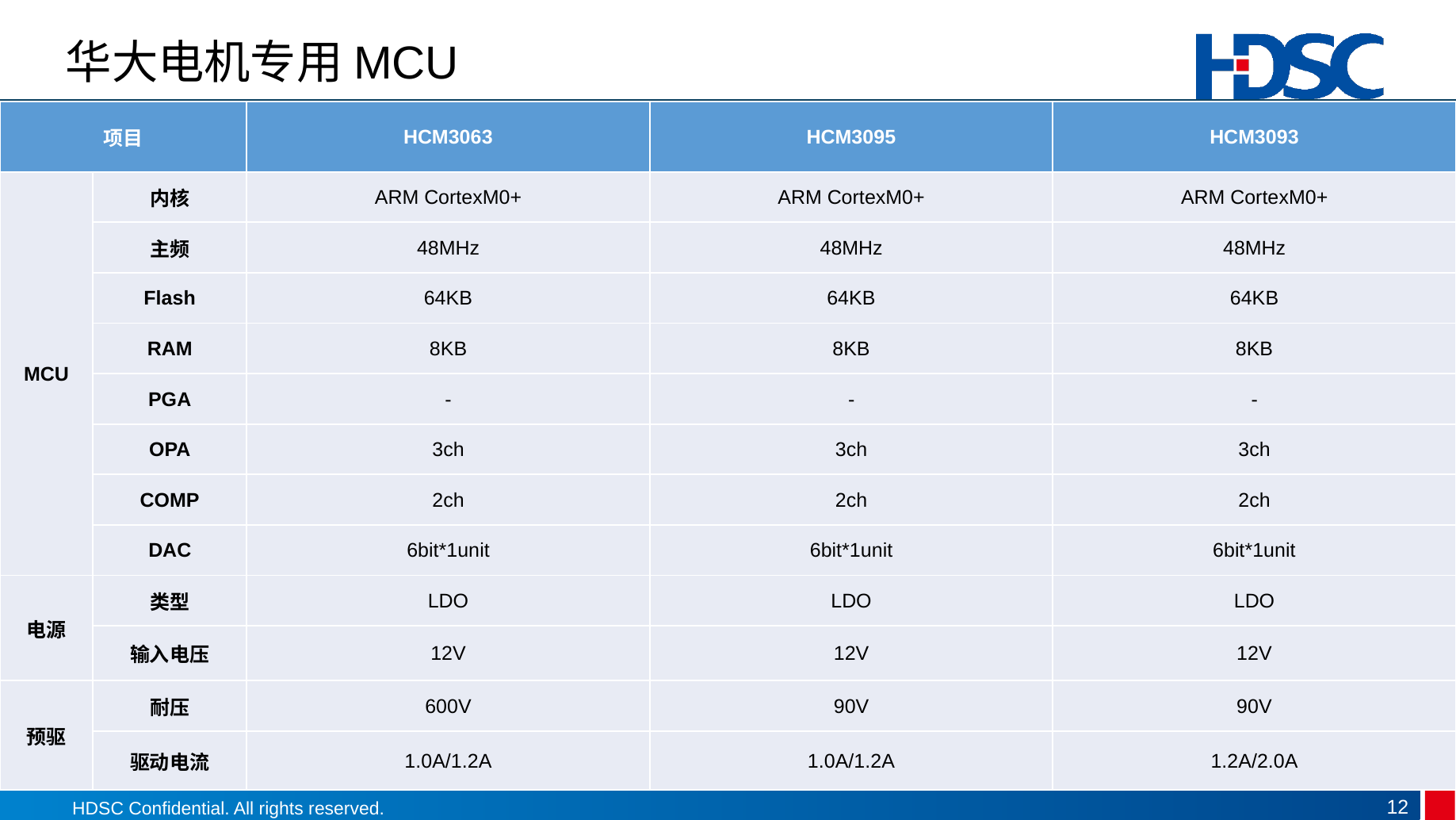

# 华大电机专用MCU
| 项目 |  | HCM3063 | HCM3095 | HCM3093 |
| --- | --- | --- | --- | --- |
| MCU | 内核 | ARM CortexM0+ | ARM CortexM0+ | ARM CortexM0+ |
|  | 主频 | 48MHz | 48MHz | 48MHz |
|  | Flash | 64KB | 64KB | 64KB |
|  | RAM | 8KB | 8KB | 8KB |
|  | PGA | - | - | - |
|  | OPA | 3ch | 3ch | 3ch |
|  | COMP | 2ch | 2ch | 2ch |
|  | DAC | 6bit\*1unit | 6bit\*1unit | 6bit\*1unit |
| 电源 | 类型 | LDO | LDO | LDO |
|  | 输入电压 | 12V | 12V | 12V |
| 预驱 | 耐压 | 600V | 90V | 90V |
|  | 驱动电流 | 1.0A/1.2A | 1.0A/1.2A | 1.2A/2.0A |
12